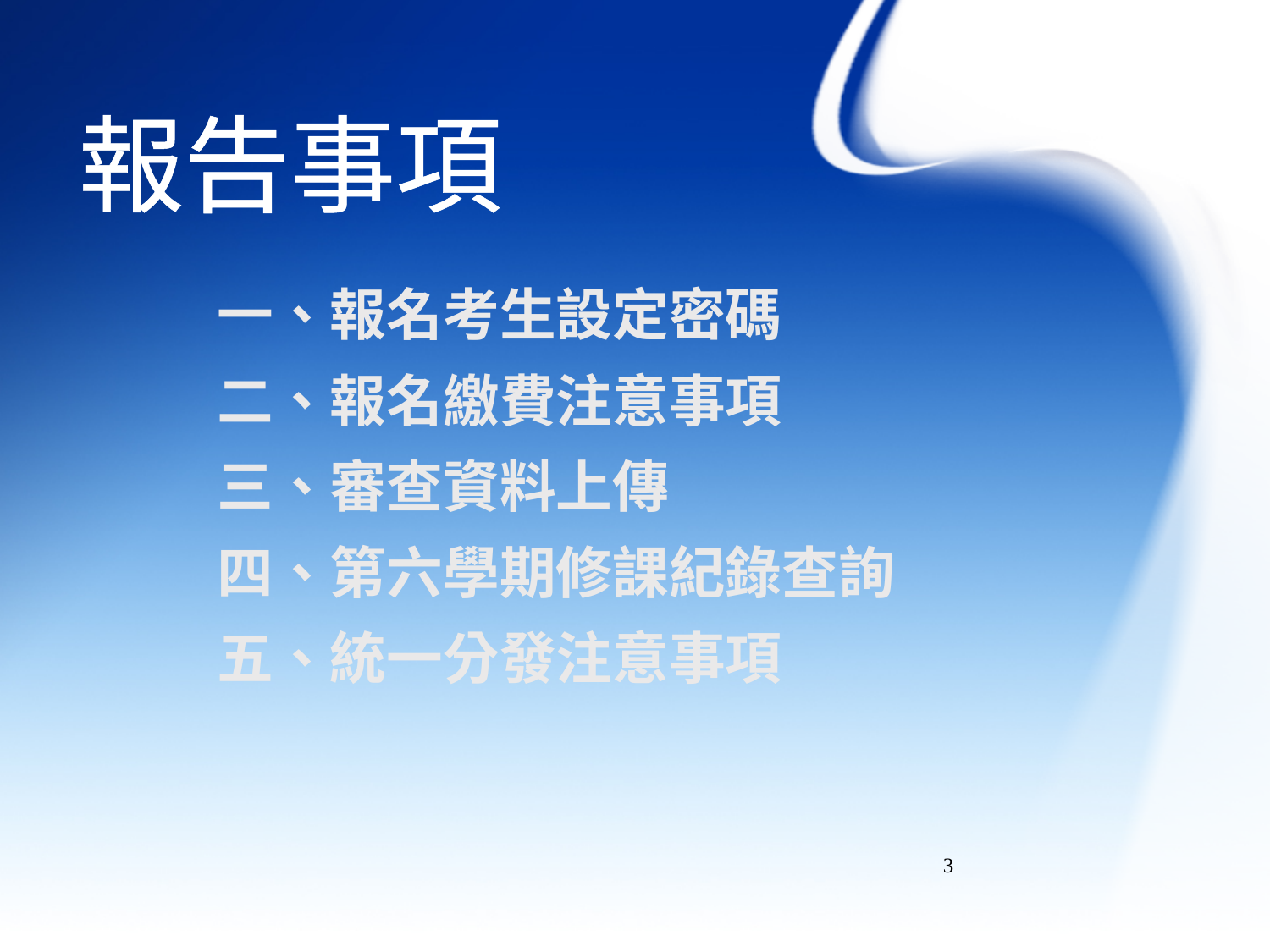

報告事項
一、報名考生設定密碼
二、報名繳費注意事項
三、審查資料上傳
四、第六學期修課紀錄查詢
五、統一分發注意事項
3